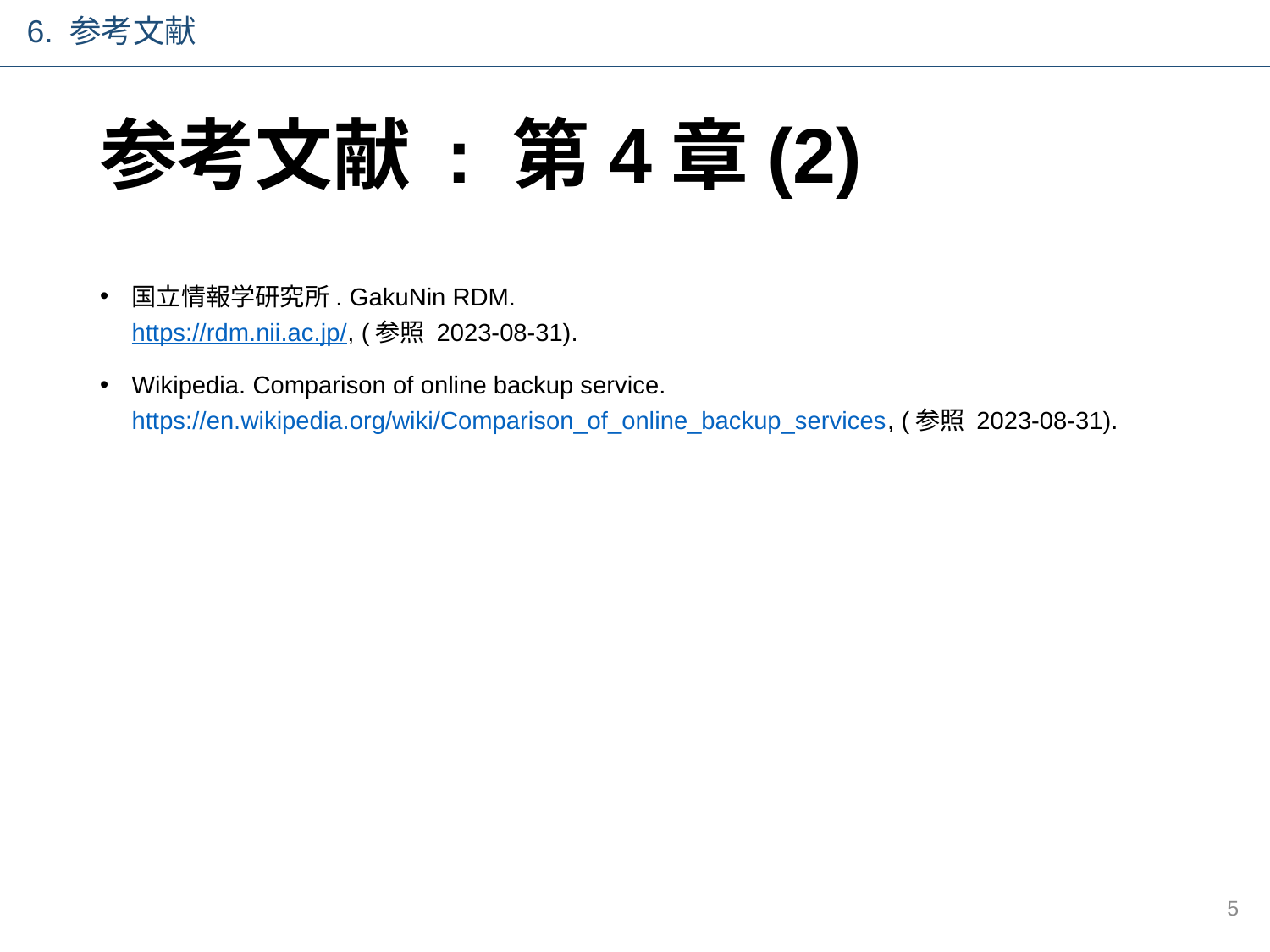

6. 参考文献
# 参考文献 : 第4章(2)
国立情報学研究所. GakuNin RDM.
https://rdm.nii.ac.jp/, (参照 2023-08-31).
Wikipedia. Comparison of online backup service.
https://en.wikipedia.org/wiki/Comparison_of_online_backup_services, (参照 2023-08-31).
5